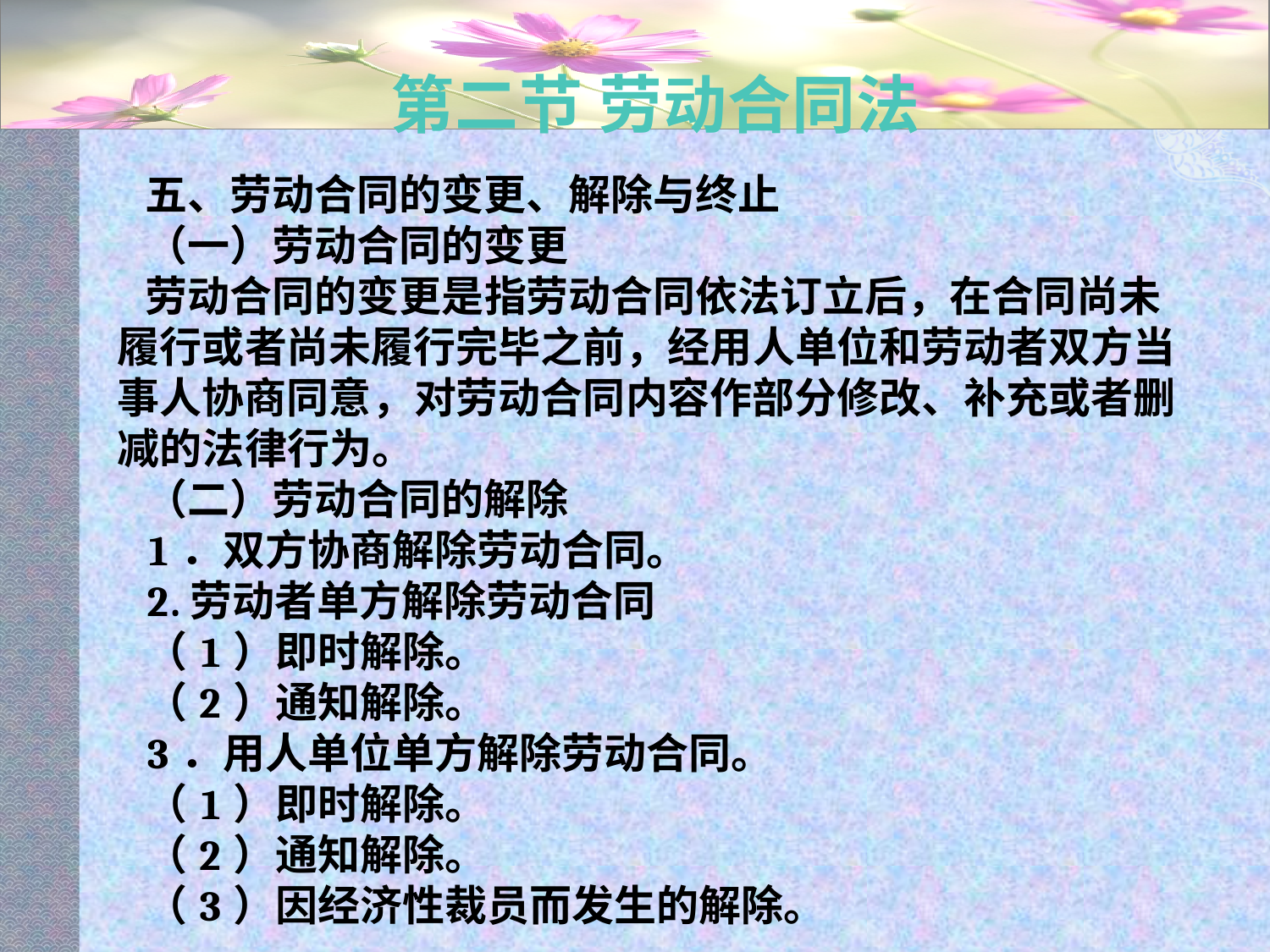

# 第二节 劳动合同法
五、劳动合同的变更、解除与终止
（一）劳动合同的变更
劳动合同的变更是指劳动合同依法订立后，在合同尚未履行或者尚未履行完毕之前，经用人单位和劳动者双方当事人协商同意，对劳动合同内容作部分修改、补充或者删减的法律行为。
（二）劳动合同的解除
1．双方协商解除劳动合同。
2.劳动者单方解除劳动合同
（1）即时解除。
（2）通知解除。
3．用人单位单方解除劳动合同。
（1）即时解除。
（2）通知解除。
（3）因经济性裁员而发生的解除。